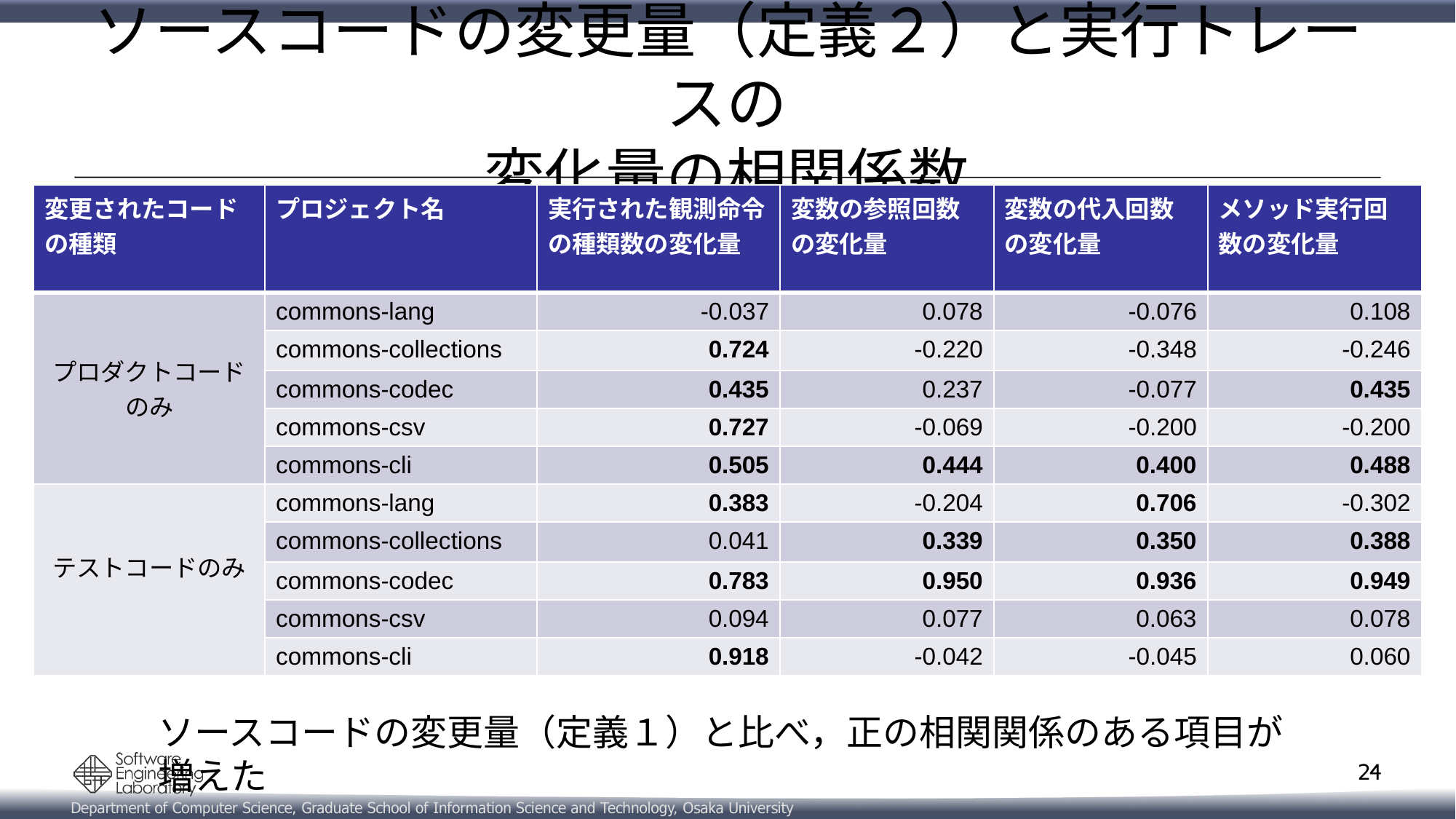

# ソースコードの変更量（定義２）と実行トレースの 変化量の相関係数
| 変更されたコードの種類 | プロジェクト名 | 実行された観測命令の種類数の変化量 | 変数の参照回数 の変化量 | 変数の代入回数 の変化量 | メソッド実行回数の変化量 |
| --- | --- | --- | --- | --- | --- |
| プロダクトコード のみ | commons-lang | -0.037 | 0.078 | -0.076 | 0.108 |
|  | commons-collections | 0.724 | -0.220 | -0.348 | -0.246 |
|  | commons-codec | 0.435 | 0.237 | -0.077 | 0.435 |
|  | commons-csv | 0.727 | -0.069 | -0.200 | -0.200 |
|  | commons-cli | 0.505 | 0.444 | 0.400 | 0.488 |
| テストコードのみ | commons-lang | 0.383 | -0.204 | 0.706 | -0.302 |
|  | commons-collections | 0.041 | 0.339 | 0.350 | 0.388 |
|  | commons-codec | 0.783 | 0.950 | 0.936 | 0.949 |
|  | commons-csv | 0.094 | 0.077 | 0.063 | 0.078 |
|  | commons-cli | 0.918 | -0.042 | -0.045 | 0.060 |
ソースコードの変更量（定義１）と比べ，正の相関関係のある項目が増えた

24